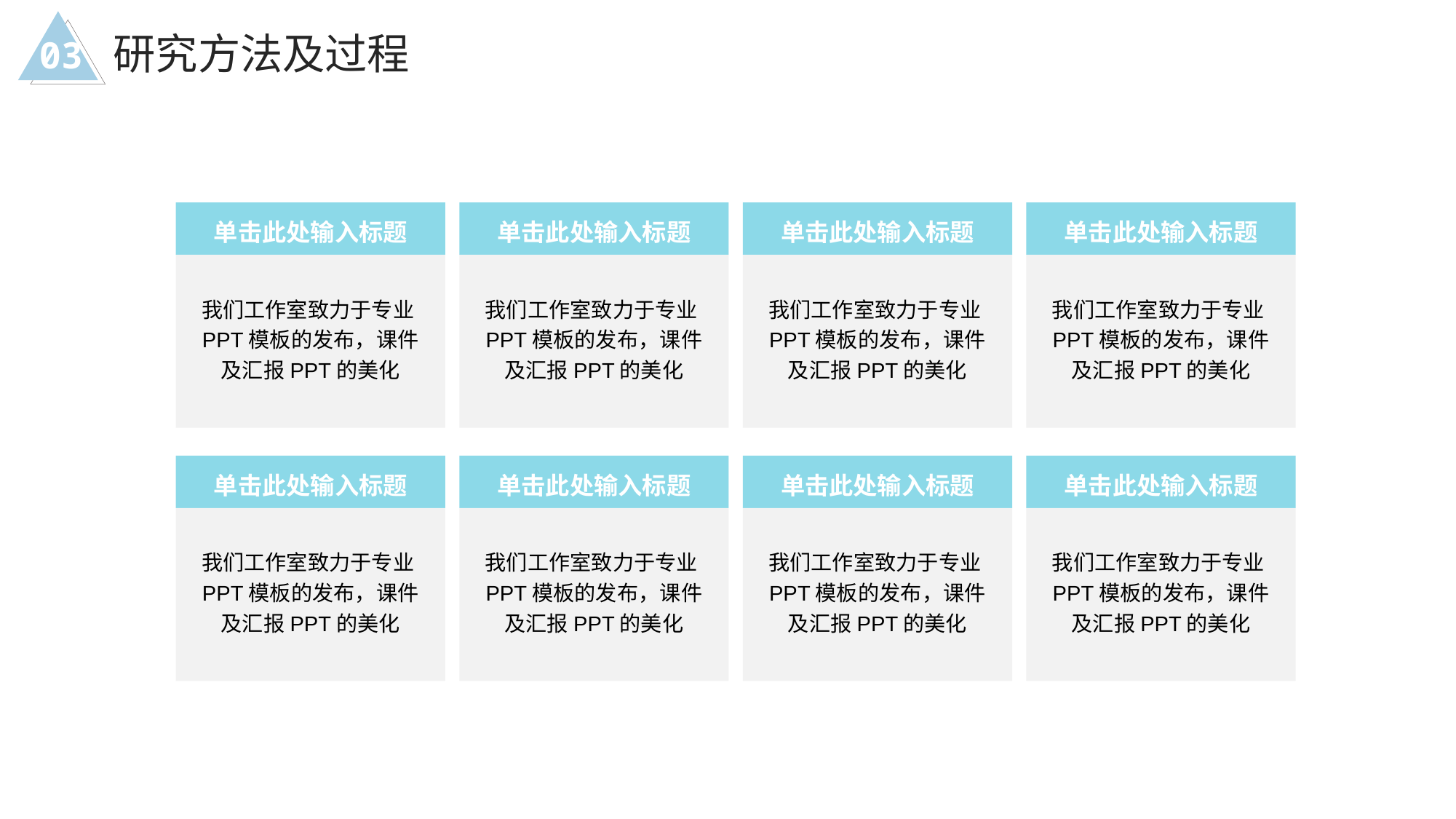

研究方法及过程
03
单击此处输入标题

单击此处输入标题

单击此处输入标题

单击此处输入标题

我们工作室致力于专业PPT模板的发布，课件及汇报PPT的美化
我们工作室致力于专业PPT模板的发布，课件及汇报PPT的美化
我们工作室致力于专业PPT模板的发布，课件及汇报PPT的美化
我们工作室致力于专业PPT模板的发布，课件及汇报PPT的美化
单击此处输入标题

单击此处输入标题

单击此处输入标题

单击此处输入标题

我们工作室致力于专业PPT模板的发布，课件及汇报PPT的美化
我们工作室致力于专业PPT模板的发布，课件及汇报PPT的美化
我们工作室致力于专业PPT模板的发布，课件及汇报PPT的美化
我们工作室致力于专业PPT模板的发布，课件及汇报PPT的美化